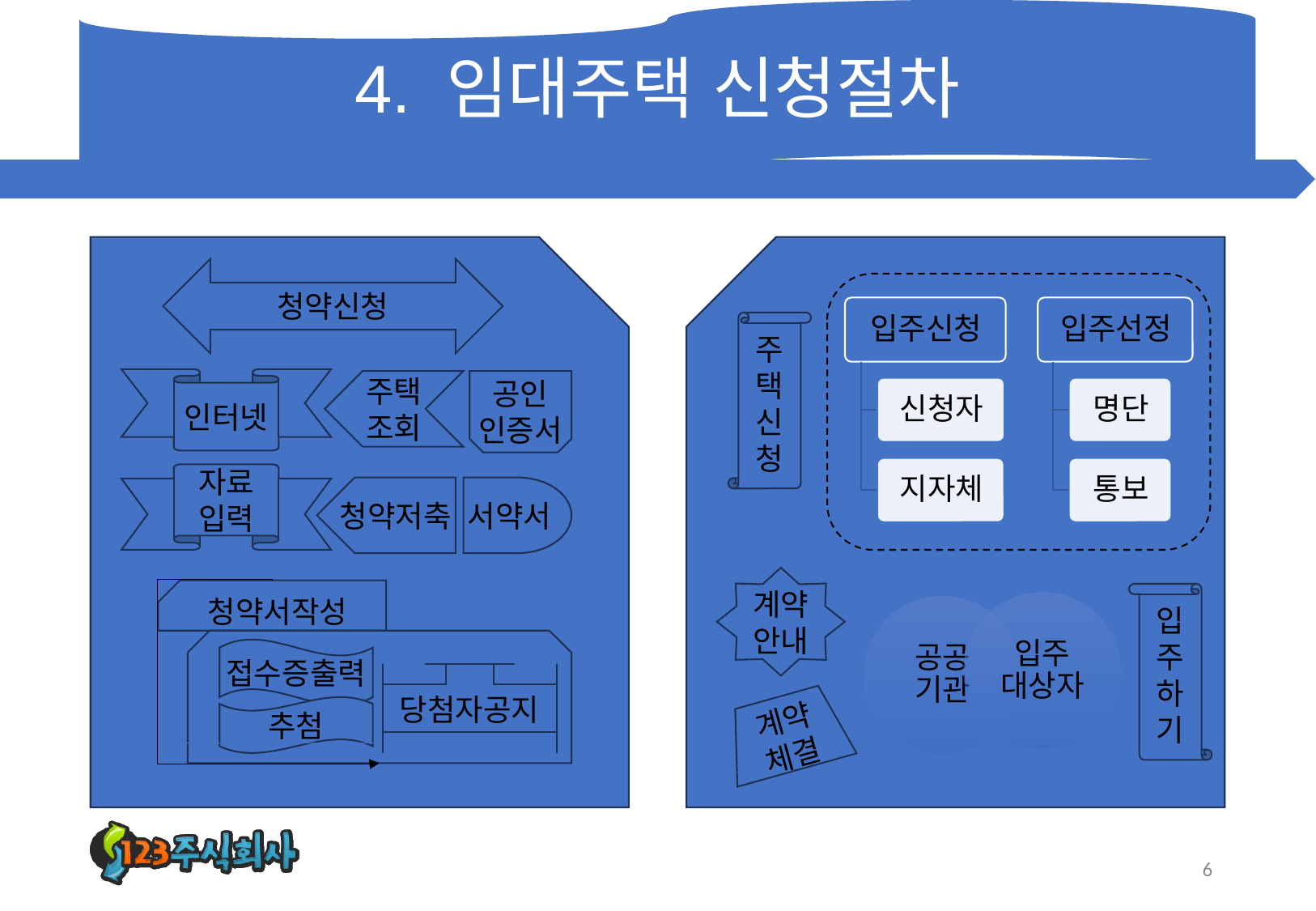

# 4. 임대주택 신청절차

청약신청
인터넷
공인
인증서
주택
조회

자료
입력
서약서
청약저축
청약서작성

접수증출력
당첨자공지

추첨

입주신청
신청자
지자체
입주선정
명단
통보
주택신청
계약안내
공공
기관
입주
대상자
입주하기
계약체결
6